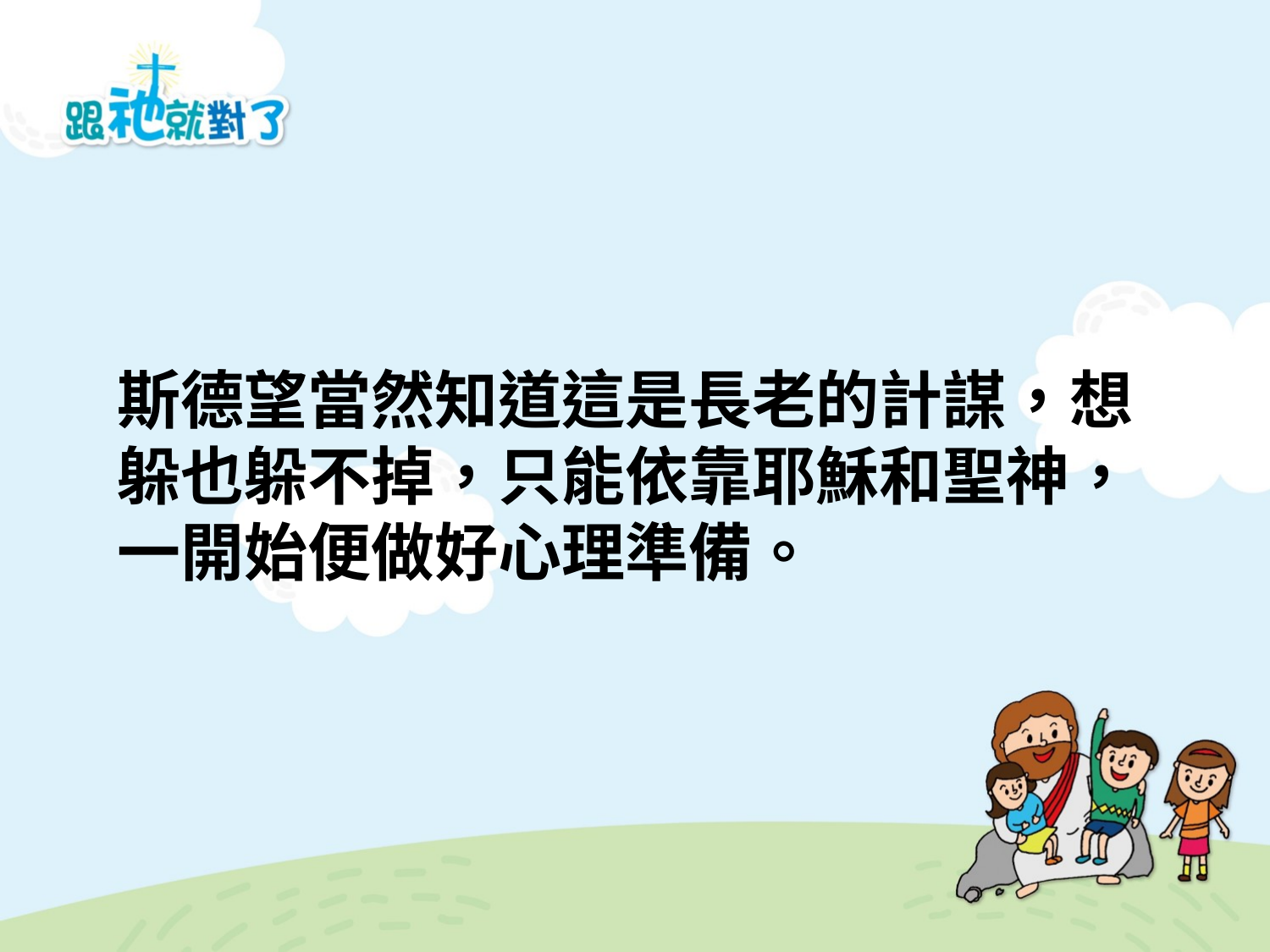

斯德望當然知道這是長老的計謀，想躲也躲不掉，只能依靠耶穌和聖神，一開始便做好心理準備。